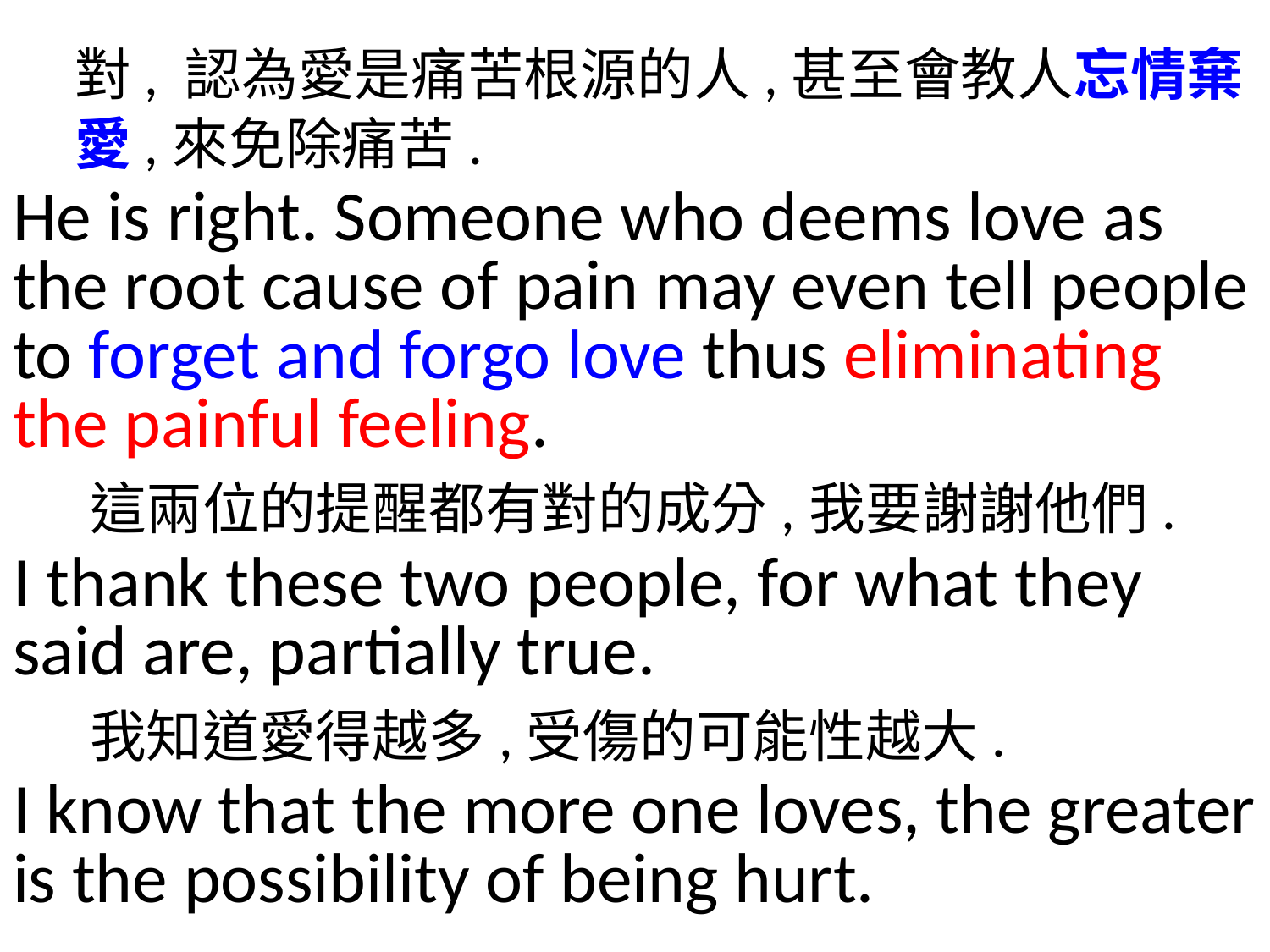

對, 認為愛是痛苦根源的人,甚至會教人忘情棄愛,來免除痛苦.
He is right. Someone who deems love as the root cause of pain may even tell people to forget and forgo love thus eliminating the painful feeling.
     這兩位的提醒都有對的成分,我要謝謝他們.
I thank these two people, for what they said are, partially true.
     我知道愛得越多,受傷的可能性越大.
I know that the more one loves, the greater is the possibility of being hurt.